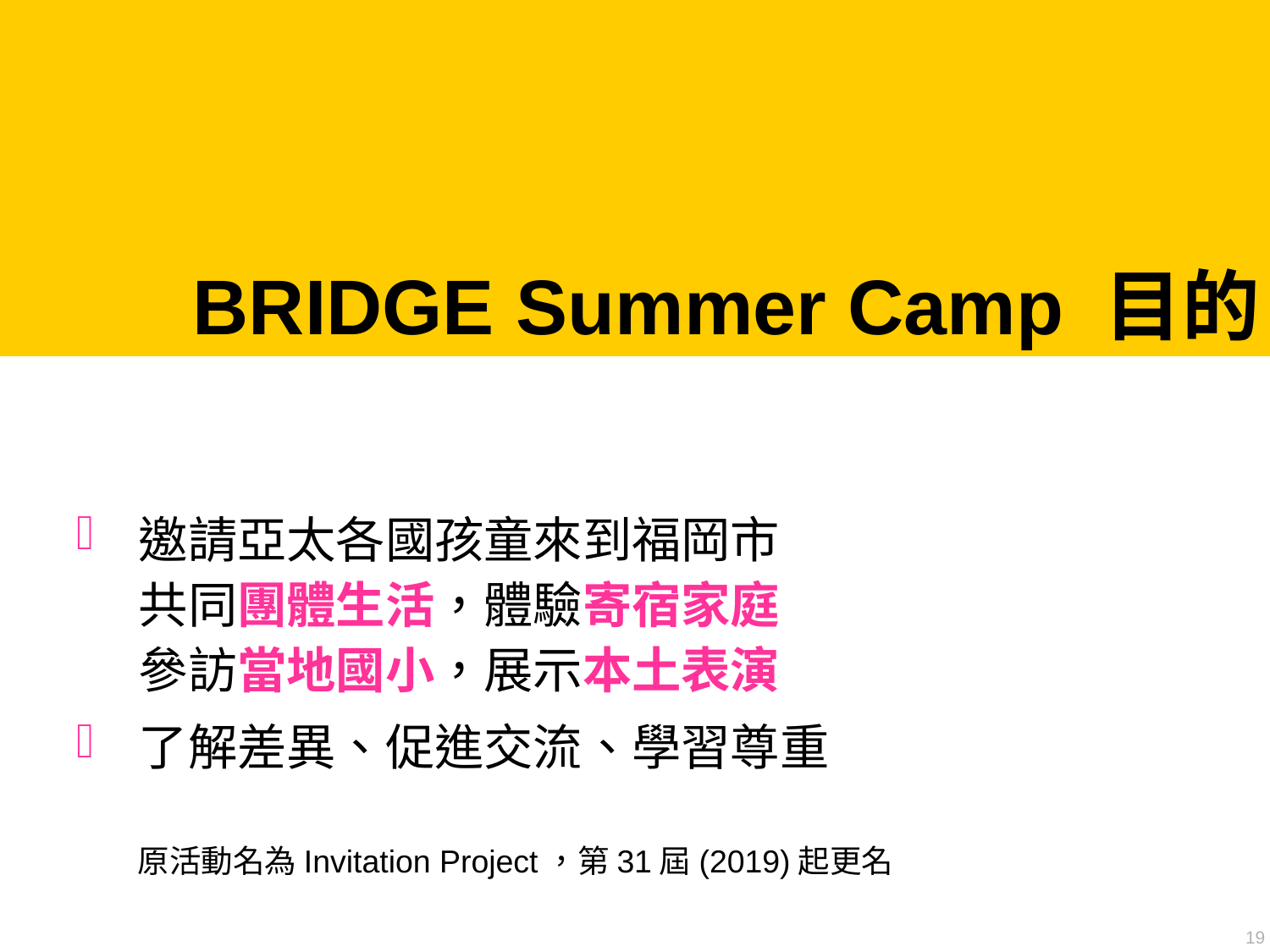

# BRIDGE Summer Camp 目的
邀請亞太各國孩童來到福岡市
共同團體生活，體驗寄宿家庭
參訪當地國小，展示本土表演
了解差異、促進交流、學習尊重

原活動名為Invitation Project，第31屆(2019)起更名
19